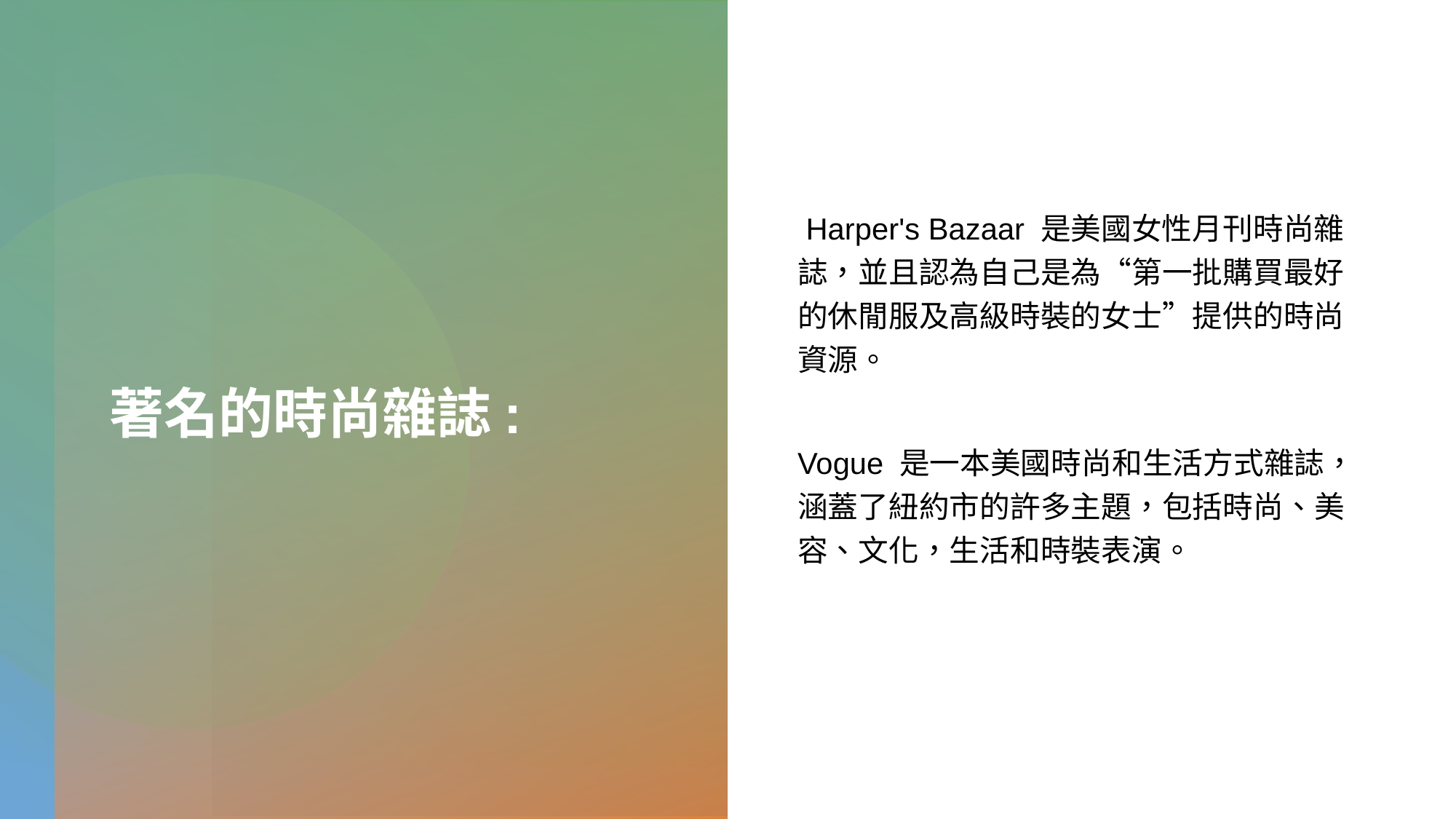

# 著名的時尚雜誌:

 Harper's Bazaar 是美國女性月刊時尚雜誌，並且認為自己是為“第一批購買最好的休閒服及高級時裝的女士”提供的時尚資源。

Vogue 是一本美國時尚和生活方式雜誌，涵蓋了紐約市的許多主題，包括時尚、美容、文化，生活和時裝表演。